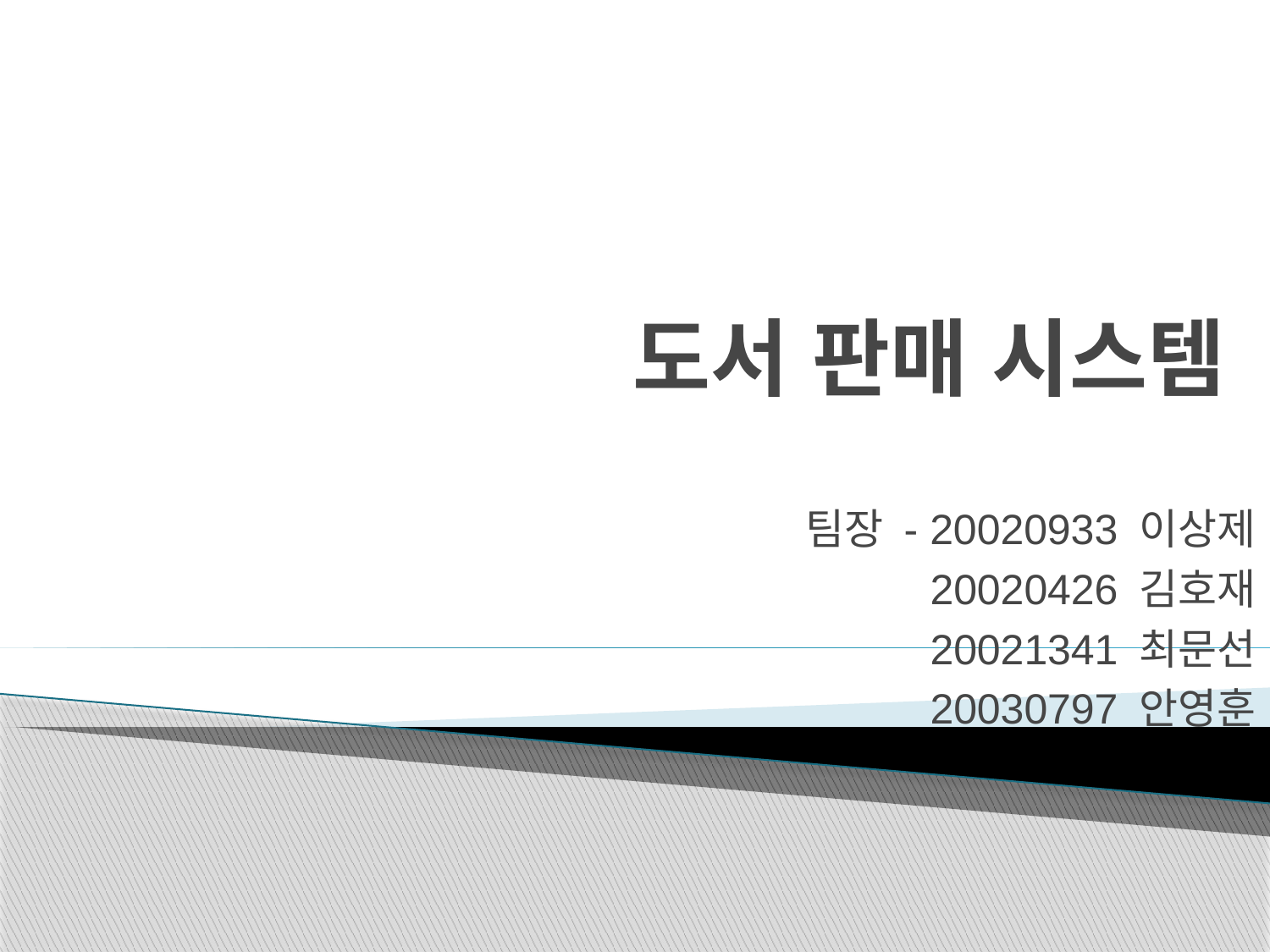

# 도서 판매 시스템
팀장 - 20020933 이상제
20020426 김호재
20021341 최문선
20030797 안영훈